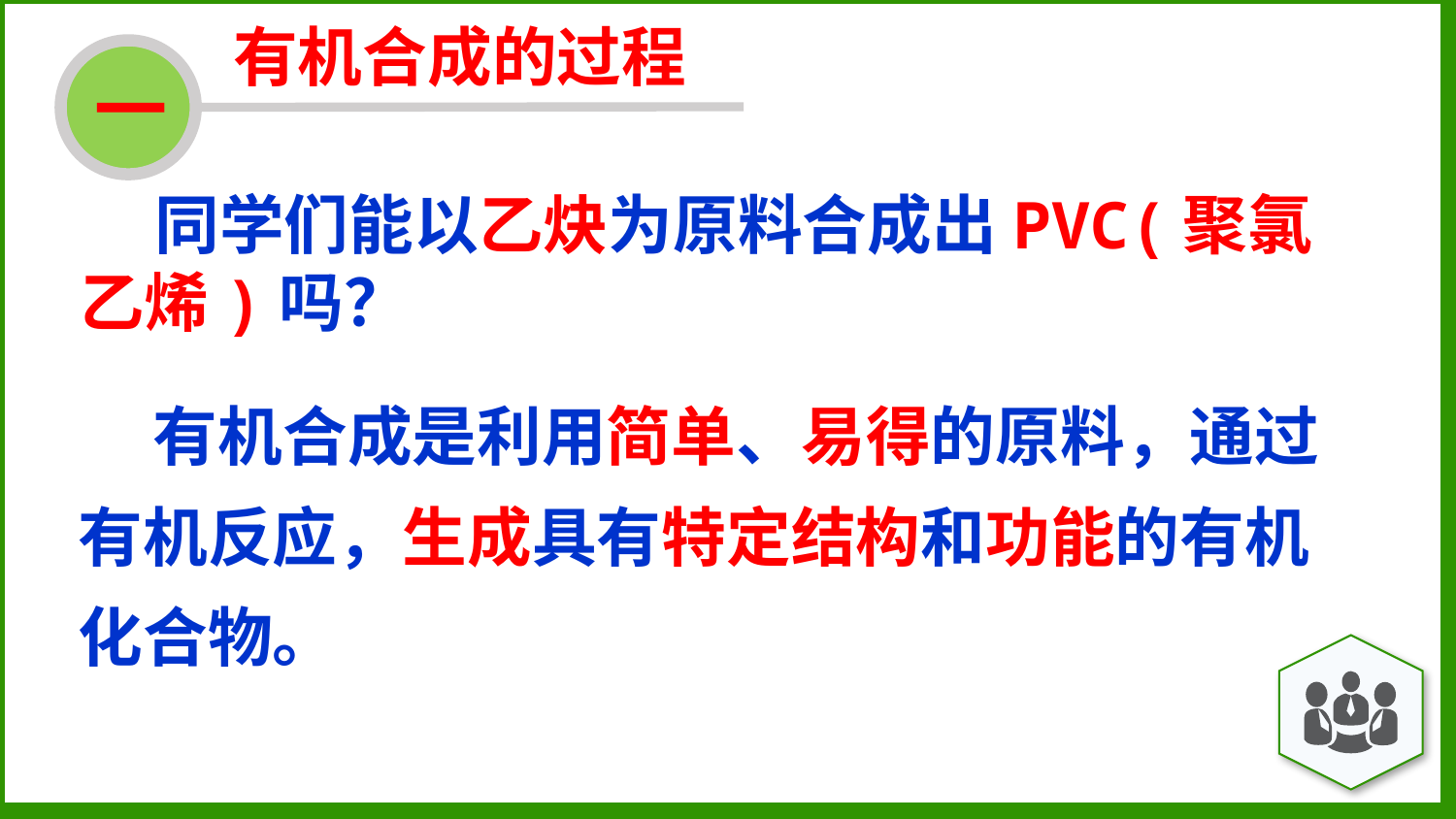

有机合成的过程
一
    同学们能以乙炔为原料合成出PVC(聚氯乙烯)吗？
教材分析
    有机合成是利用简单、易得的原料，通过有机反应，生成具有特定结构和功能的有机化合物。
课程分析
学情分析
内容分析

教学重点
教学目标
教学难点